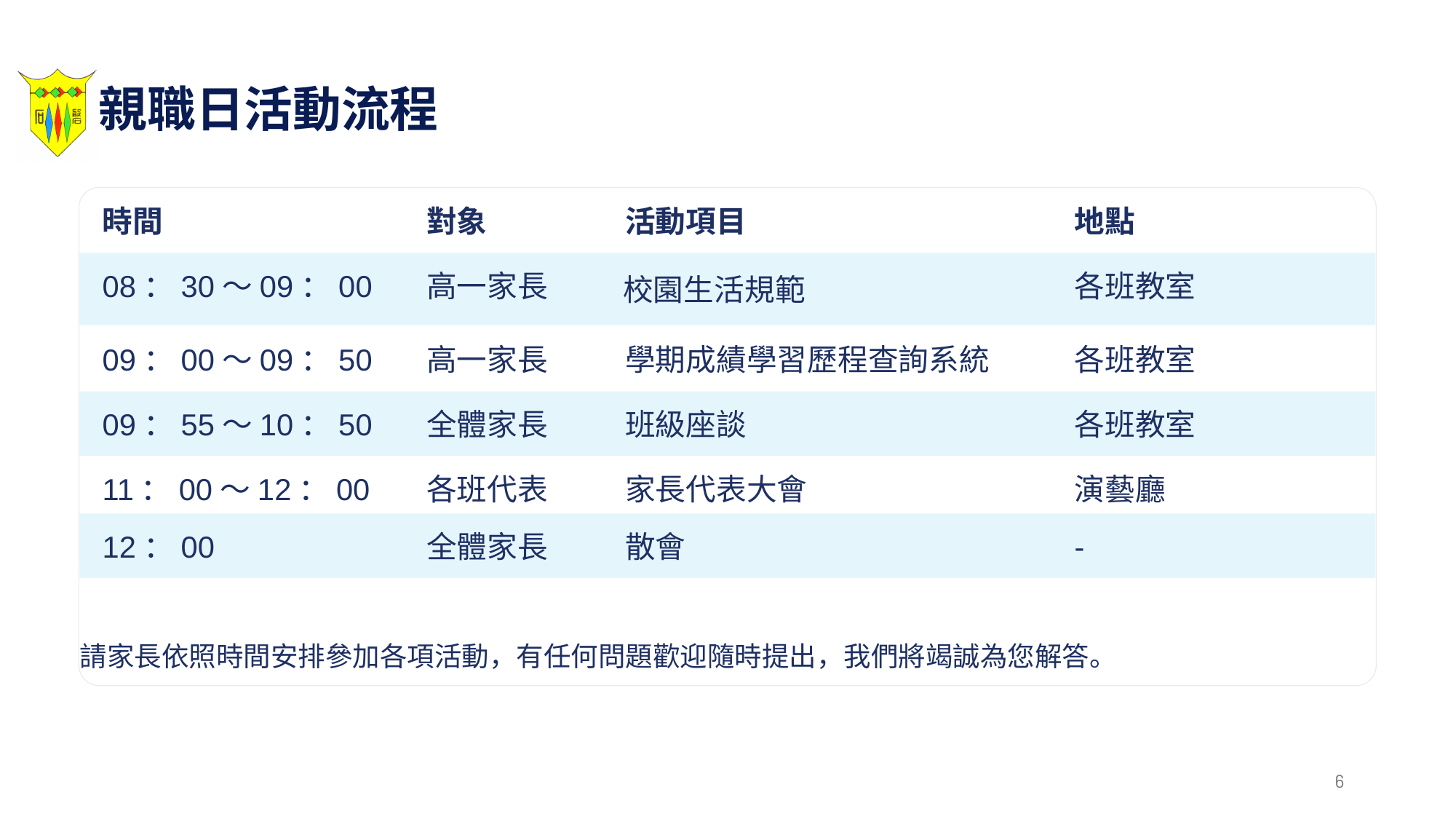

親職日活動流程

時間
對象
地點
活動項目

08：30～09：00
高一家長

各班教室
校園生活規範

09：00～09：50
高一家長
各班教室
學期成績學習歷程查詢系統

09：55～10：50
全體家長
各班教室
班級座談

11：00～12：00
各班代表
家長代表大會
演藝廳

12：00
全體家長
-
散會
請家長依照時間安排參加各項活動，有任何問題歡迎隨時提出，我們將竭誠為您解答。
6